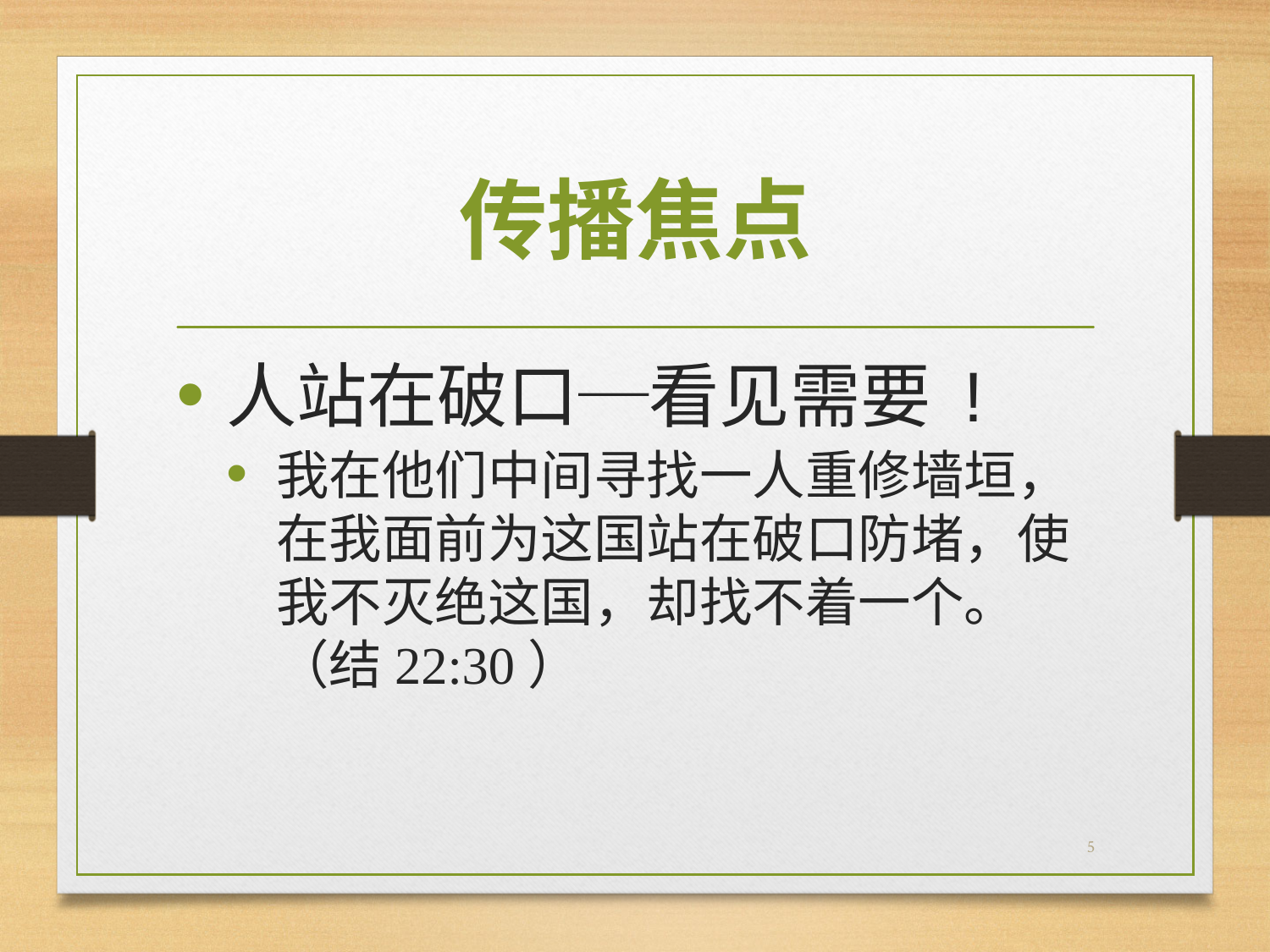

# 传播焦点
人站在破口─看见需要 !
我在他们中间寻找一人重修墙垣，在我面前为这国站在破口防堵，使我不灭绝这国，却找不着一个。 （结22:30）

5